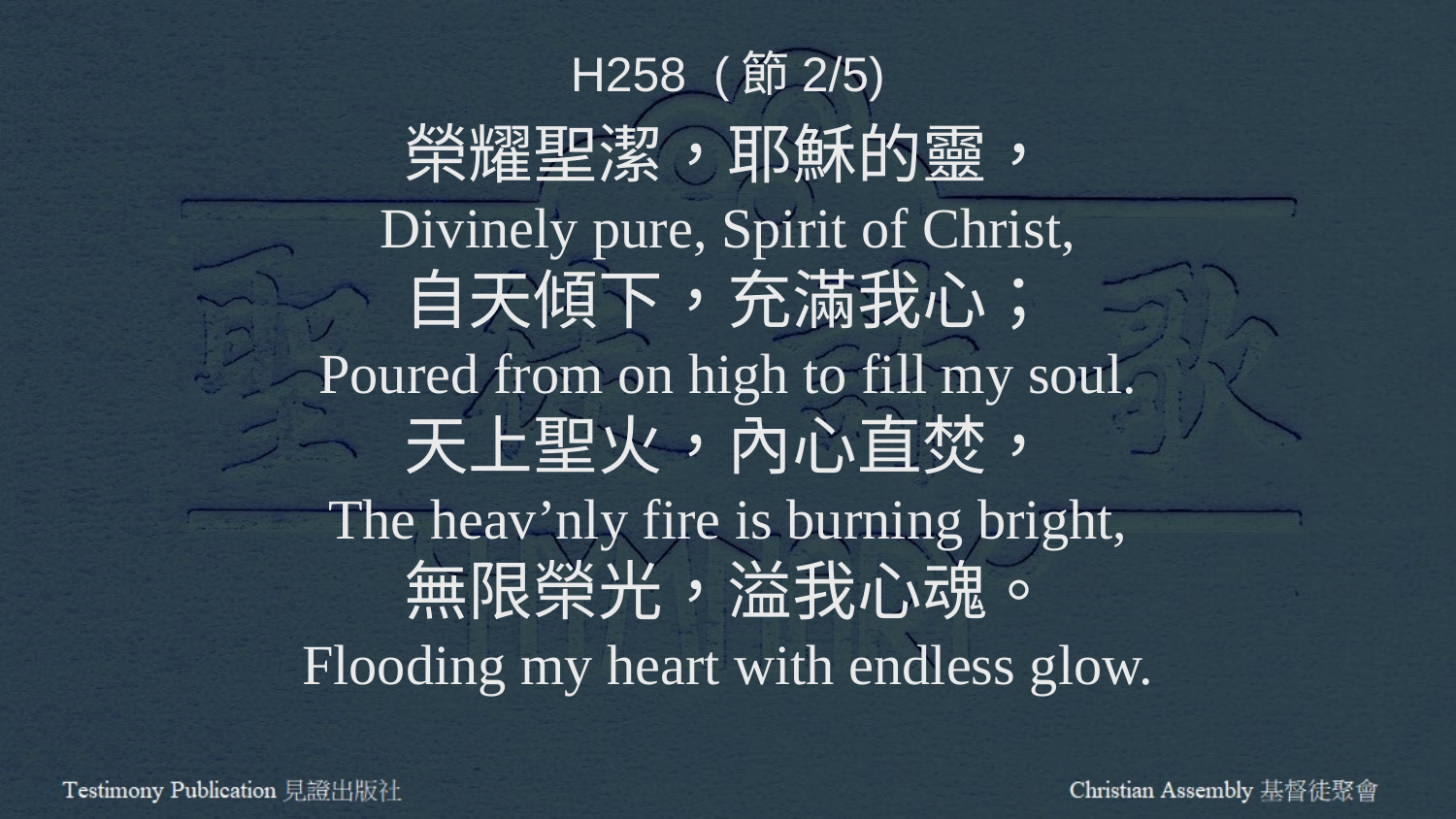

H258  (節2/5)
榮耀聖潔，耶穌的靈，
Divinely pure, Spirit of Christ,
自天傾下，充滿我心；
Poured from on high to fill my soul.
天上聖火，內心直焚，
The heav’nly fire is burning bright,
無限榮光，溢我心魂。
Flooding my heart with endless glow.